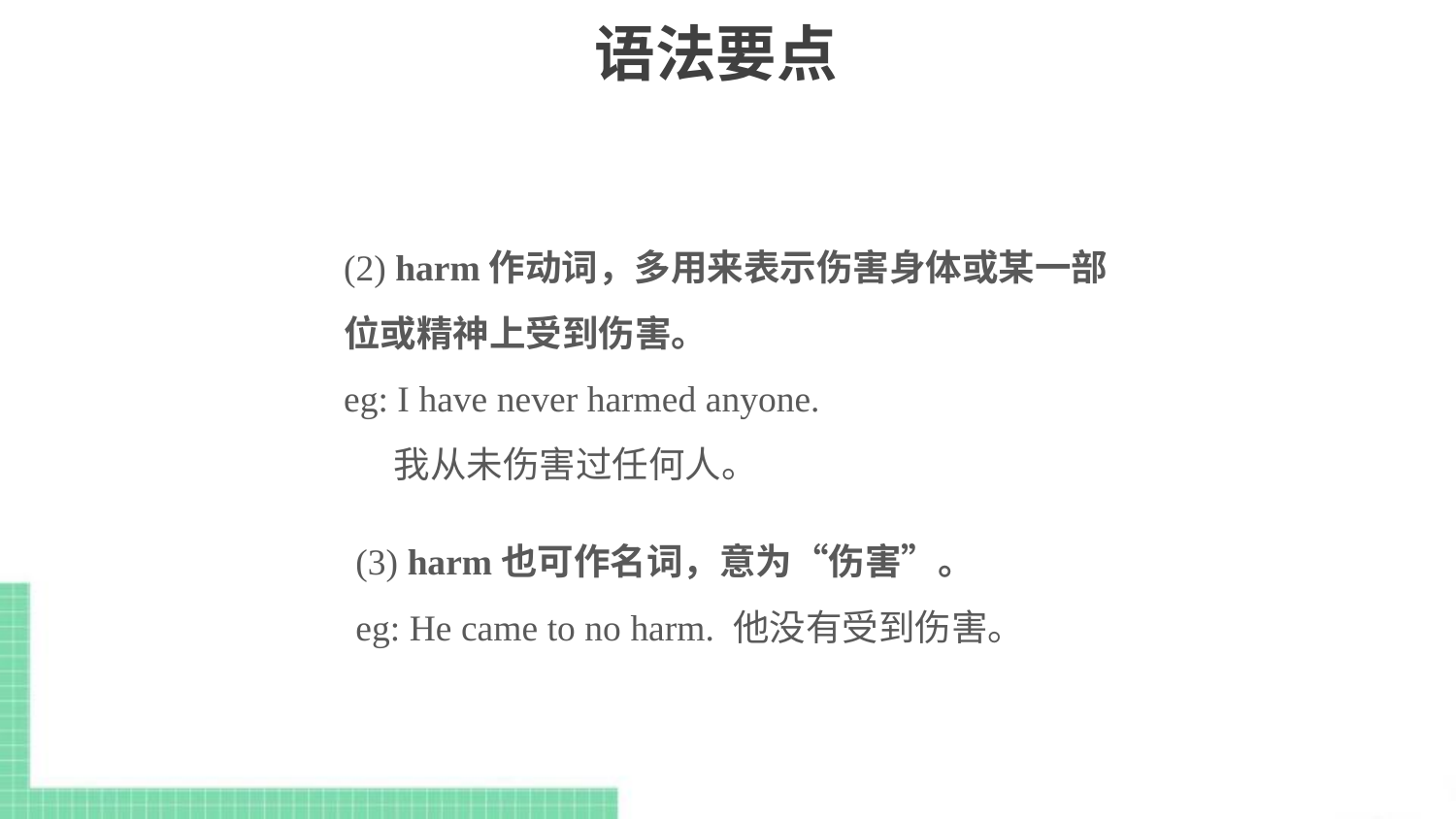

# 语法要点
(2) harm作动词，多用来表示伤害身体或某一部位或精神上受到伤害。
eg: I have never harmed anyone.
     我从未伤害过任何人。
(3) harm也可作名词，意为“伤害”。
eg: He came to no harm. 他没有受到伤害。